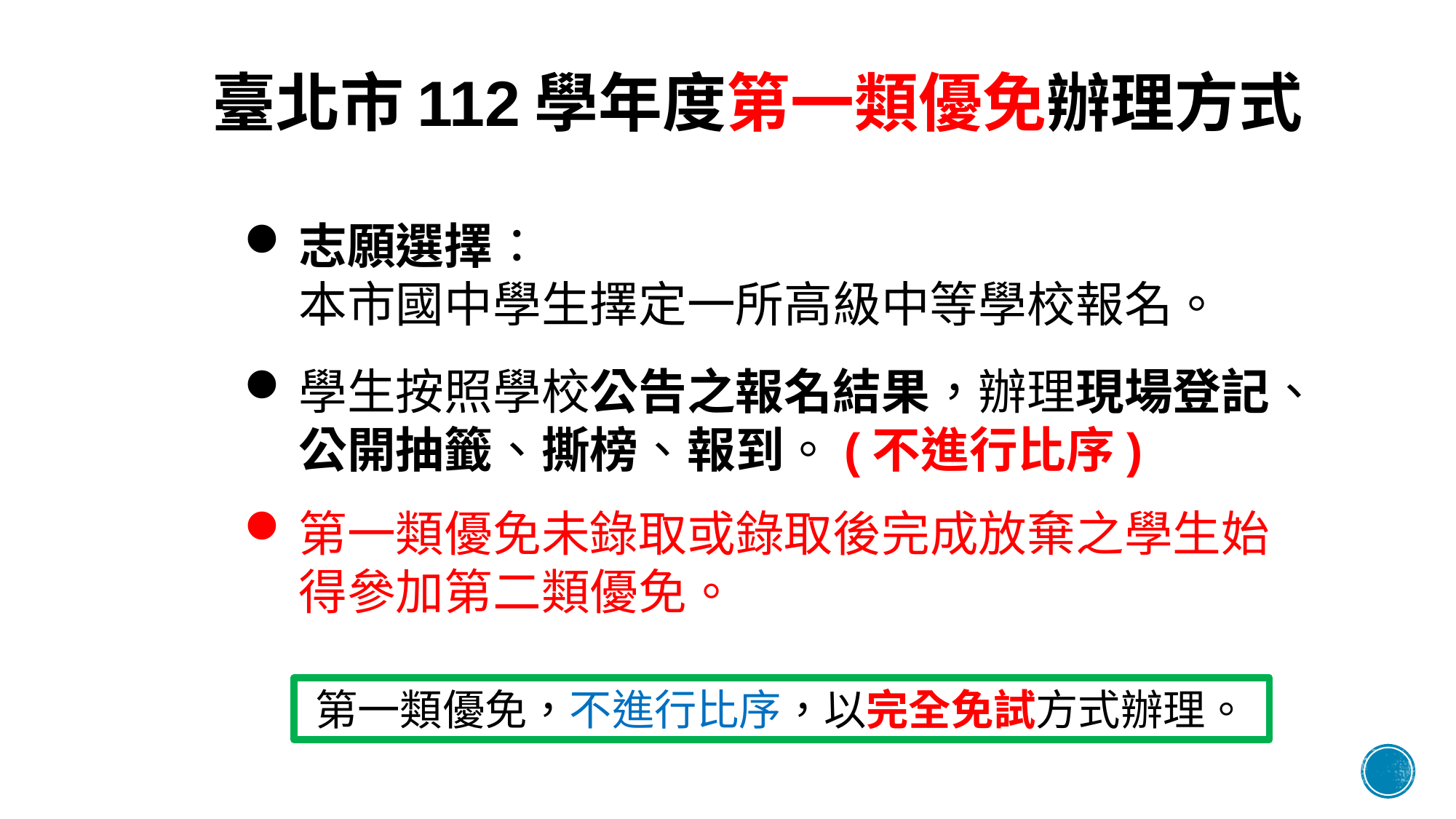

# 臺北市112學年度第一類優免辦理方式
志願選擇：
本市國中學生擇定一所高級中等學校報名。

學生按照學校公告之報名結果，辦理現場登記、公開抽籤、撕榜、報到。(不進行比序)

第一類優免未錄取或錄取後完成放棄之學生始得參加第二類優免。
第一類優免，不進行比序，以完全免試方式辦理。